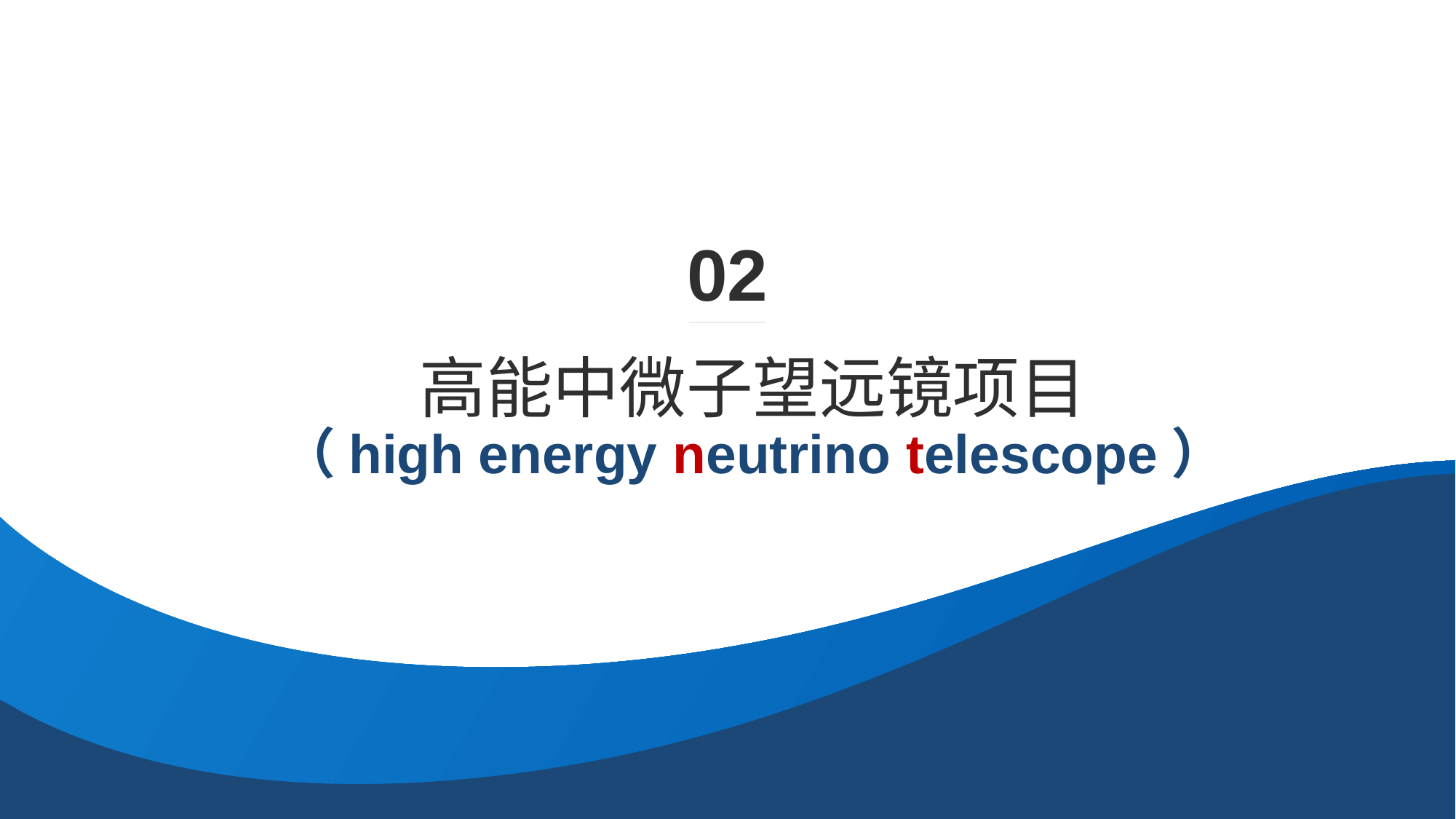

02
# 高能中微子望远镜项目 （high energy neutrino telescope）